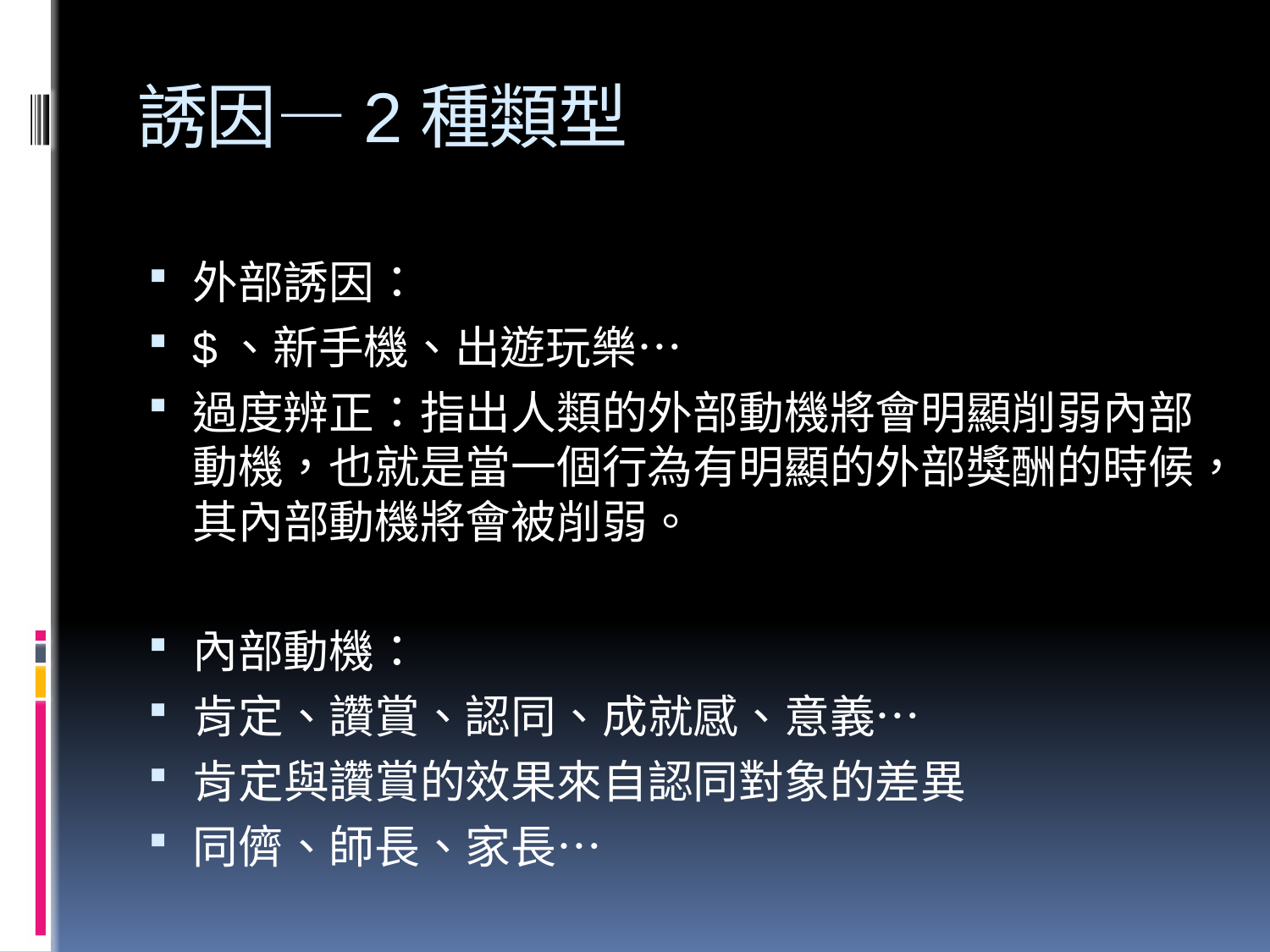

# 誘因—2種類型
外部誘因：
$、新手機、出遊玩樂…
過度辨正：指出人類的外部動機將會明顯削弱內部動機，也就是當一個行為有明顯的外部獎酬的時候，其內部動機將會被削弱。

內部動機：
肯定、讚賞、認同、成就感、意義…
肯定與讚賞的效果來自認同對象的差異
同儕、師長、家長…